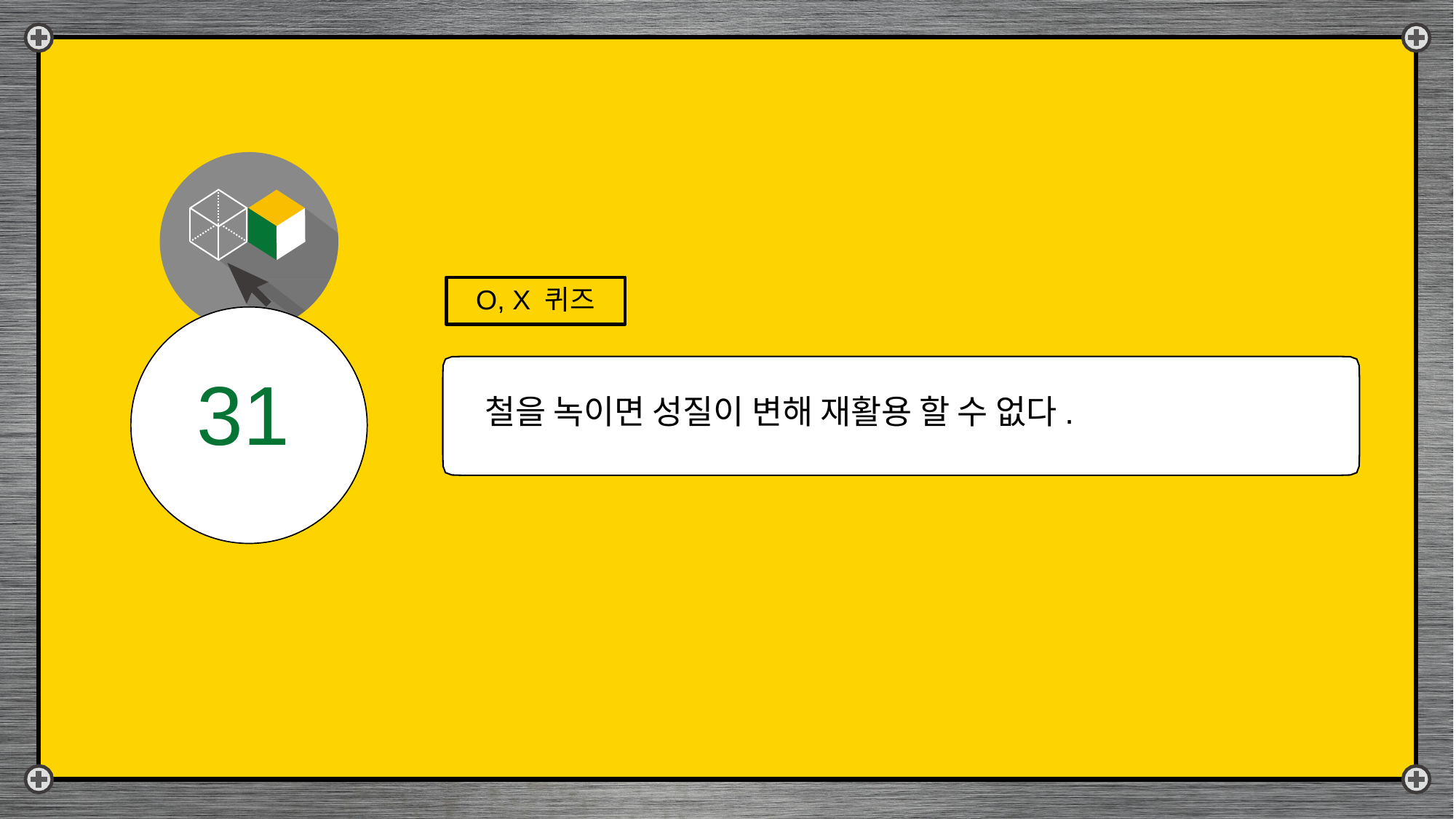

O, X 퀴즈

31
철을 녹이면 성질이 변해 재활용 할 수 없다.